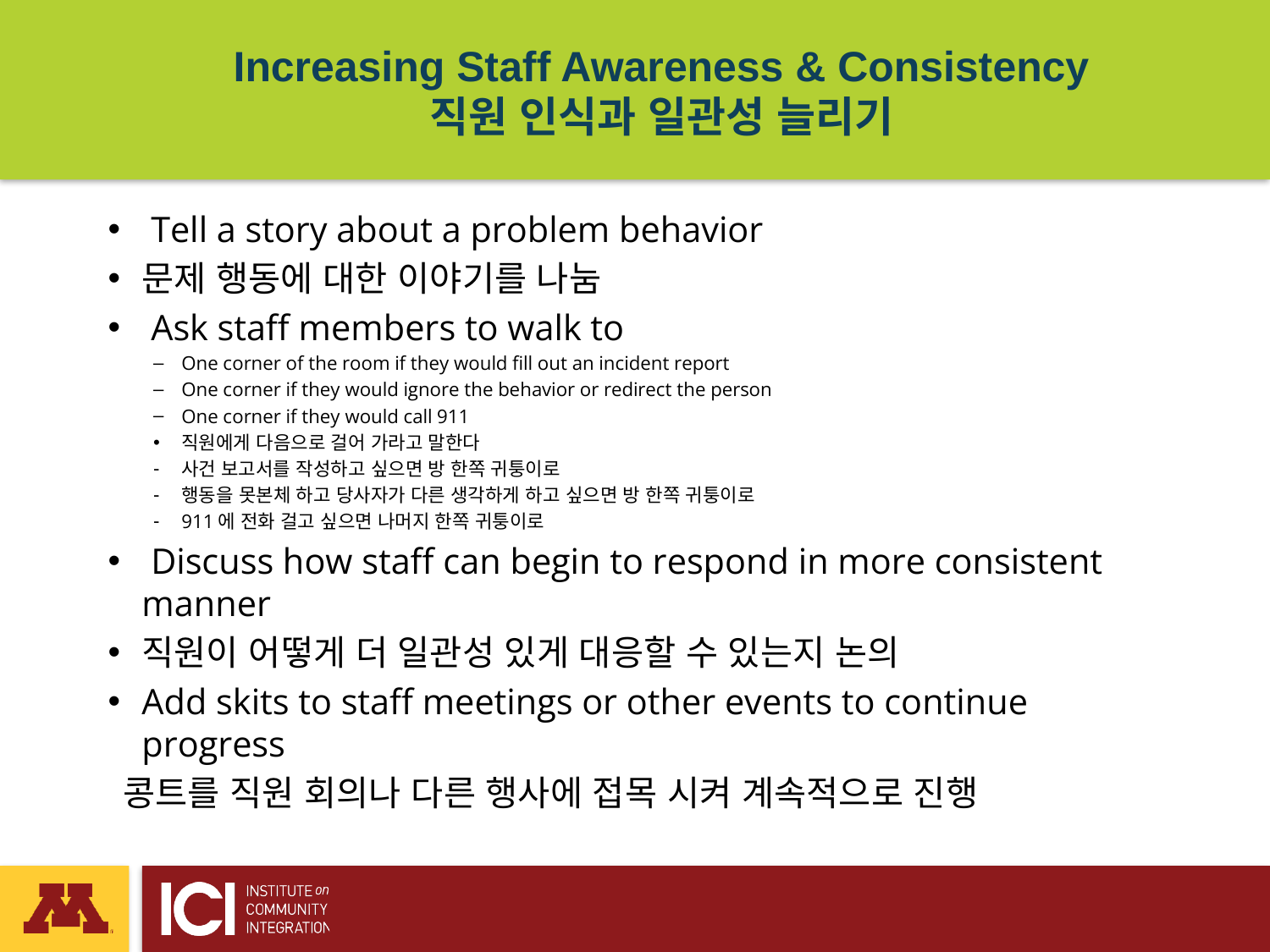

# Increasing Staff Awareness & Consistency 직원 인식과 일관성 늘리기
 Tell a story about a problem behavior
문제 행동에 대한 이야기를 나눔
 Ask staff members to walk to
One corner of the room if they would fill out an incident report
One corner if they would ignore the behavior or redirect the person
One corner if they would call 911
직원에게 다음으로 걸어 가라고 말한다
사건 보고서를 작성하고 싶으면 방 한쪽 귀퉁이로
행동을 못본체 하고 당사자가 다른 생각하게 하고 싶으면 방 한쪽 귀퉁이로
911에 전화 걸고 싶으면 나머지 한쪽 귀퉁이로
 Discuss how staff can begin to respond in more consistent  manner
직원이 어떻게 더 일관성 있게 대응할 수 있는지 논의
Add skits to staff meetings or other events to continue progress
콩트를 직원 회의나 다른 행사에 접목 시켜 계속적으로 진행